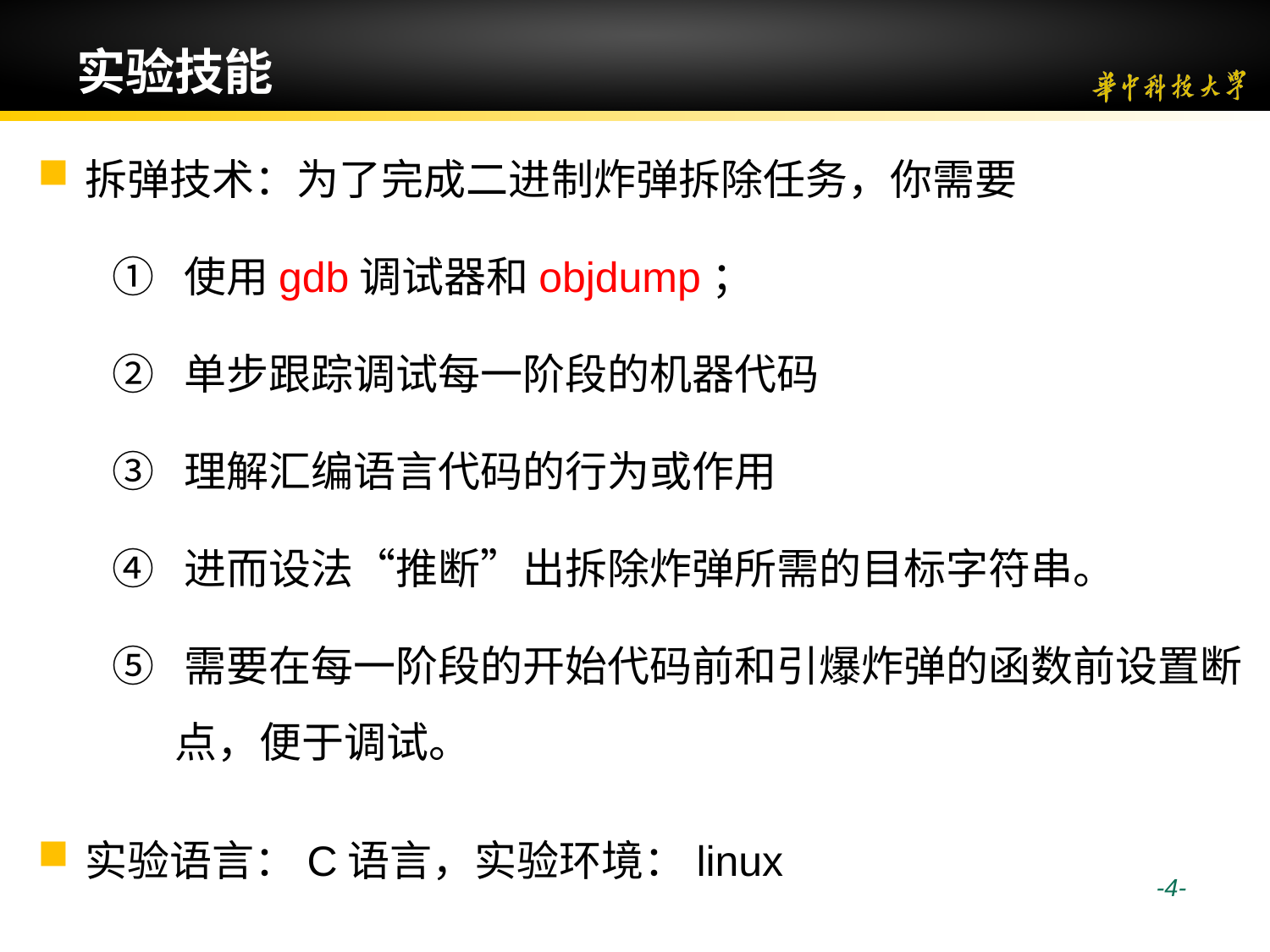

# 实验技能
拆弹技术：为了完成二进制炸弹拆除任务，你需要
①  使用gdb调试器和objdump；
②  单步跟踪调试每一阶段的机器代码
③  理解汇编语言代码的行为或作用
④  进而设法“推断”出拆除炸弹所需的目标字符串。
⑤  需要在每一阶段的开始代码前和引爆炸弹的函数前设置断点，便于调试。
实验语言：C语言，实验环境：linux

 -4-